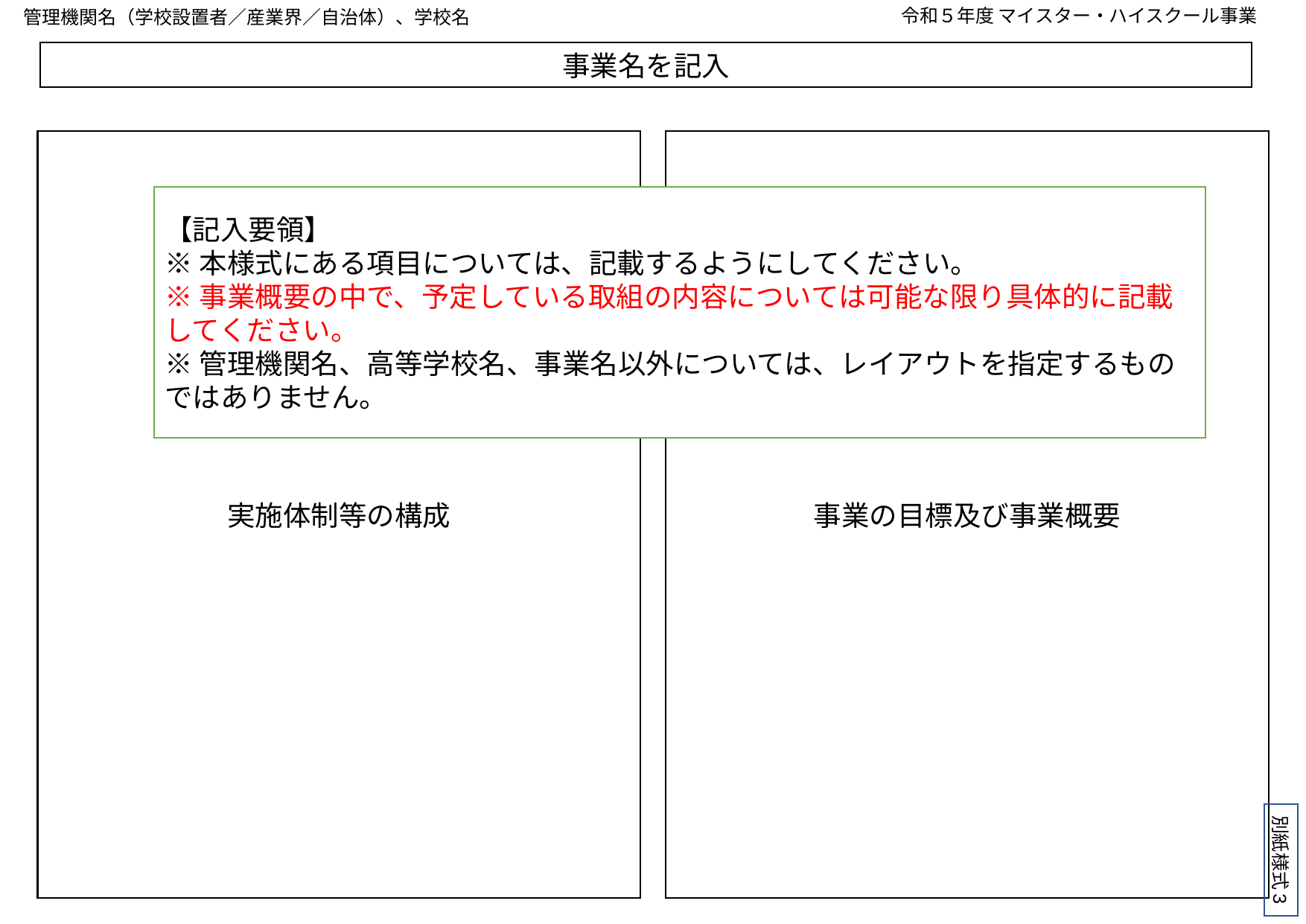

管理機関名（学校設置者／産業界／自治体）、学校名
　令和５年度 マイスター・ハイスクール事業

当該部分のレイアウトは変更しないこと
事業名を記入
実施体制等の構成
事業の目標及び事業概要
【記入要領】
※本様式にある項目については、記載するようにしてください。
※事業概要の中で、予定している取組の内容については可能な限り具体的に記載してください。
※管理機関名、高等学校名、事業名以外については、レイアウトを指定するものではありません。
【記入要領】及び「別添様式3」のテキストボックスは、提出時には削除すること
別紙様式3